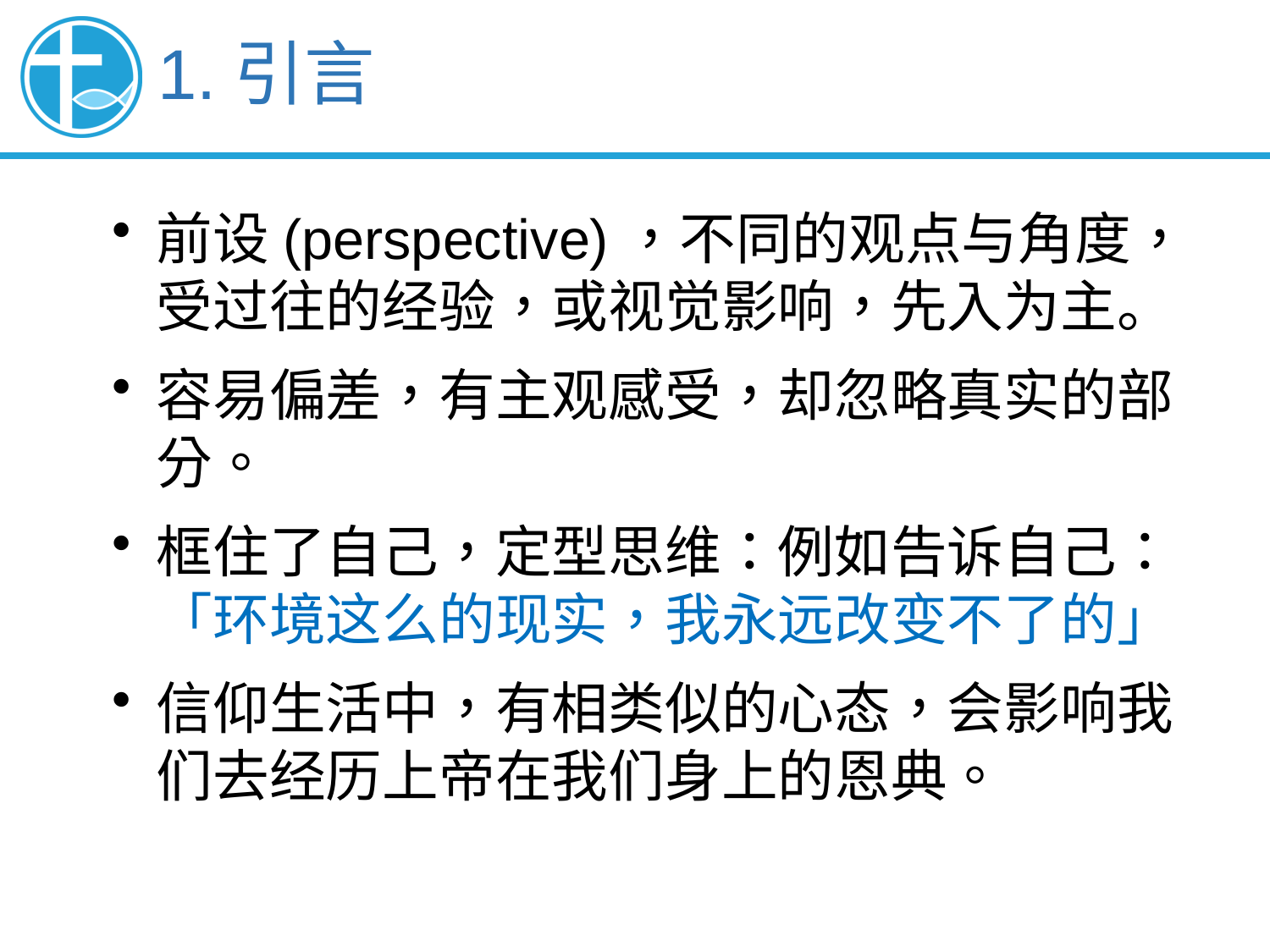

1.引言
前设(perspective)，不同的观点与角度，受过往的经验，或视觉影响，先入为主。
容易偏差，有主观感受，却忽略真实的部分。
框住了自己，定型思维：例如告诉自己：「环境这么的现实，我永远改变不了的」
信仰生活中，有相类似的心态，会影响我们去经历上帝在我们身上的恩典。